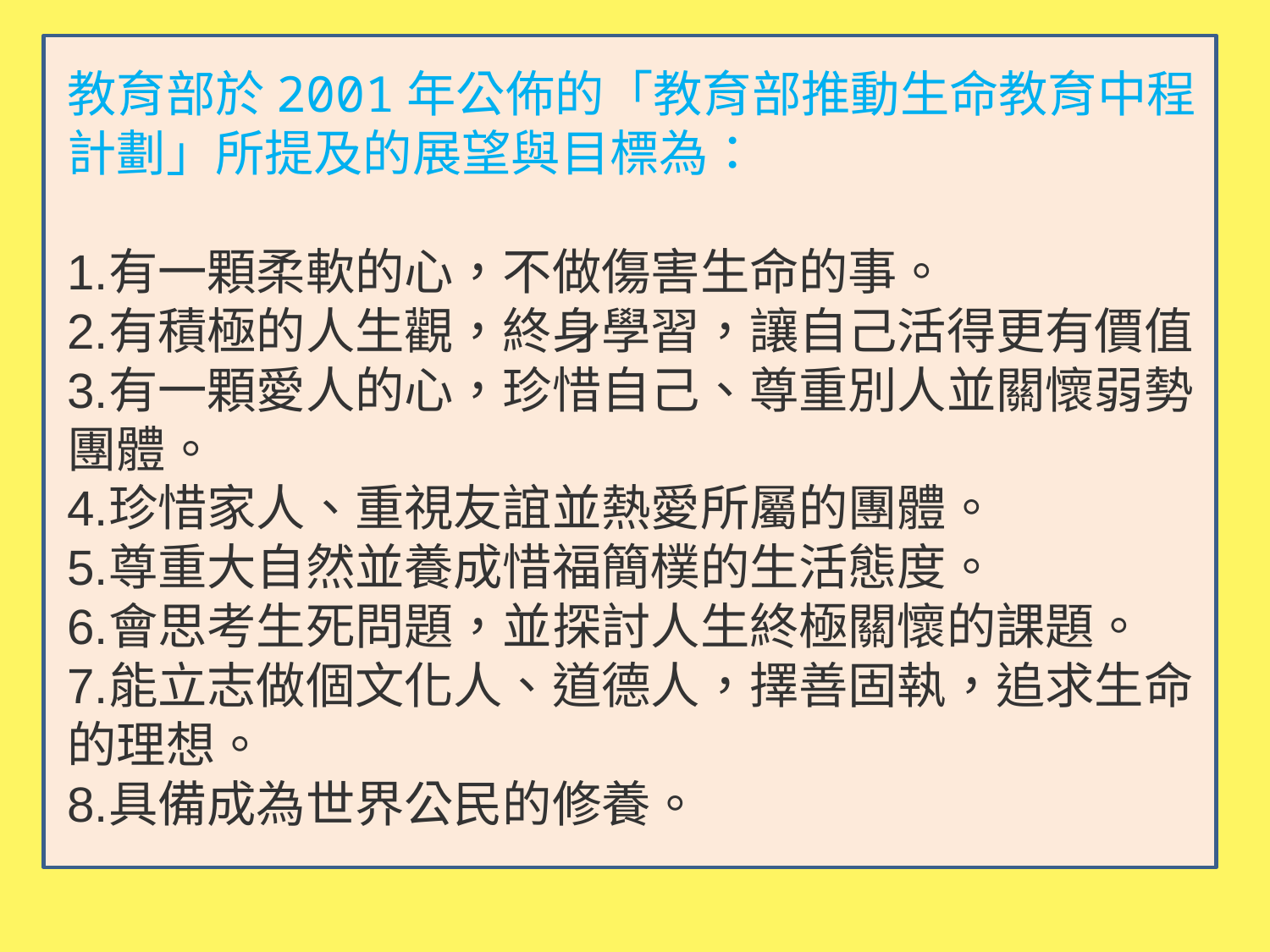

教育部於2001年公佈的「教育部推動生命教育中程計劃」所提及的展望與目標為：

有一顆柔軟的心，不做傷害生命的事。
有積極的人生觀，終身學習，讓自己活得更有價值
有一顆愛人的心，珍惜自己、尊重別人並關懷弱勢團體。
珍惜家人、重視友誼並熱愛所屬的團體。
尊重大自然並養成惜福簡樸的生活態度。
會思考生死問題，並探討人生終極關懷的課題。
能立志做個文化人、道德人，擇善固執，追求生命的理想。
具備成為世界公民的修養。